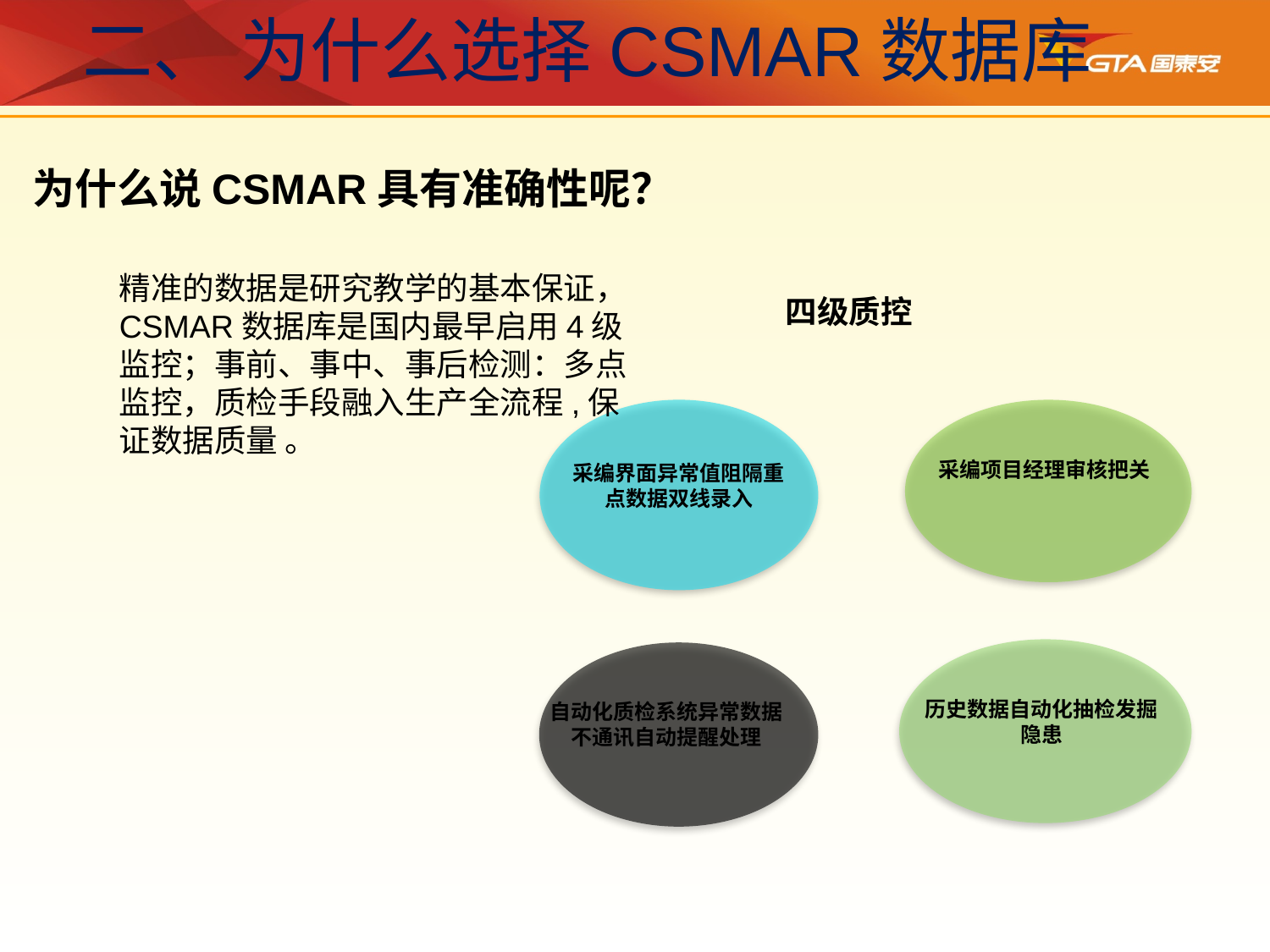

二、 为什么选择CSMAR数据库
为什么说CSMAR具有准确性呢？
精准的数据是研究教学的基本保证，CSMAR数据库是国内最早启用4级监控；事前、事中、事后检测：多点监控，质检手段融入生产全流程,保证数据质量 。

四级质控

采编界面异常值阻隔重点数据双线录入

采编项目经理审核把关

历史数据自动化抽检发掘隐患

自动化质检系统异常数据不通讯自动提醒处理